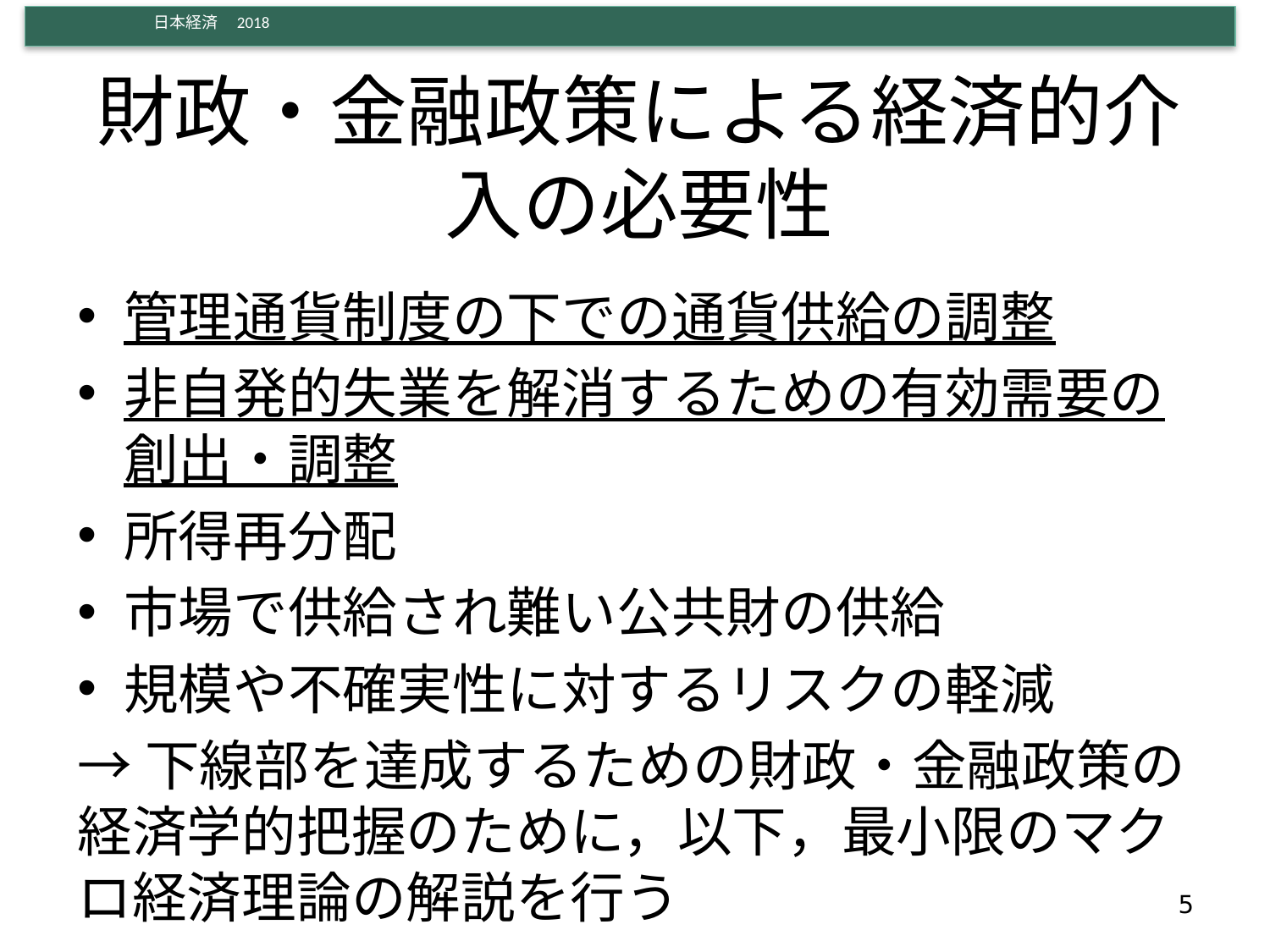

# 財政・金融政策による経済的介入の必要性
管理通貨制度の下での通貨供給の調整
非自発的失業を解消するための有効需要の創出・調整
所得再分配
市場で供給され難い公共財の供給
規模や不確実性に対するリスクの軽減
→下線部を達成するための財政・金融政策の経済学的把握のために，以下，最小限のマクロ経済理論の解説を行う
5